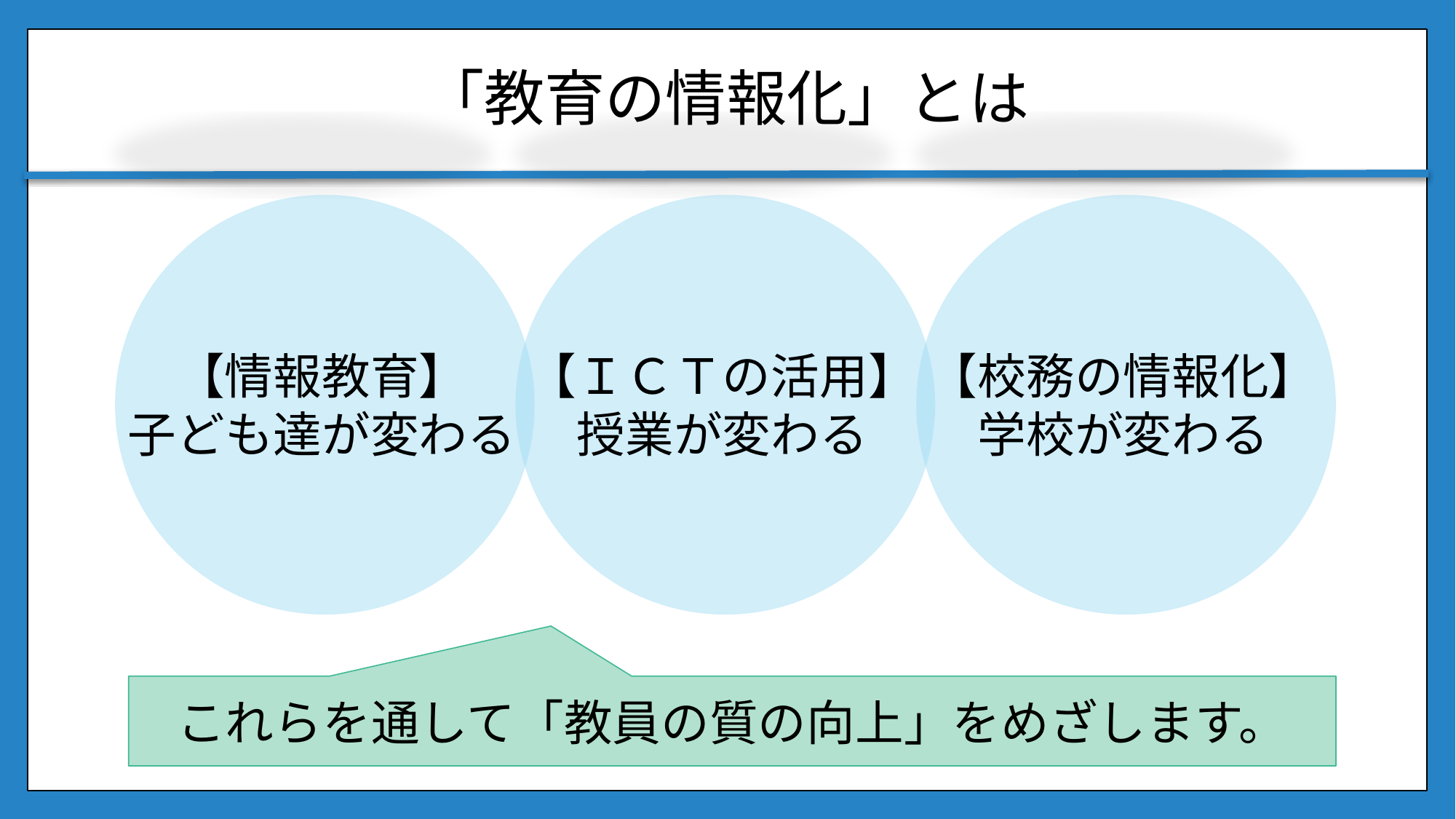

# 「教育の情報化」とは

【情報教育】
子ども達が変わる
【ＩＣＴの活用】
授業が変わる
【校務の情報化】
学校が変わる
これらを通して「教員の質の向上」をめざします。